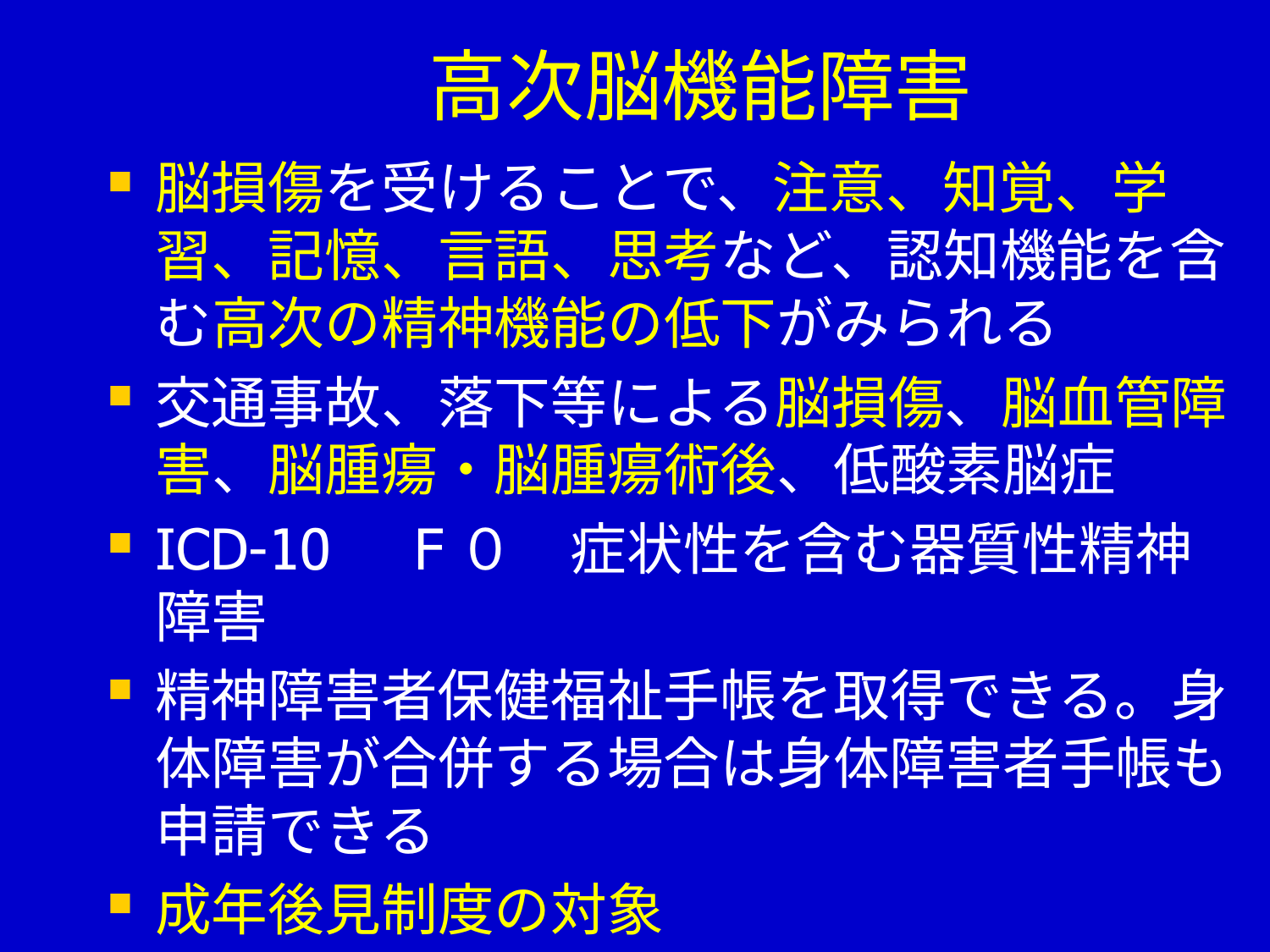

# 高次脳機能障害
脳損傷を受けることで、注意、知覚、学習、記憶、言語、思考など、認知機能を含む高次の精神機能の低下がみられる
交通事故、落下等による脳損傷、脳血管障害、脳腫瘍・脳腫瘍術後、低酸素脳症
ICD-10　F０　症状性を含む器質性精神障害
精神障害者保健福祉手帳を取得できる。身体障害が合併する場合は身体障害者手帳も申請できる
成年後見制度の対象